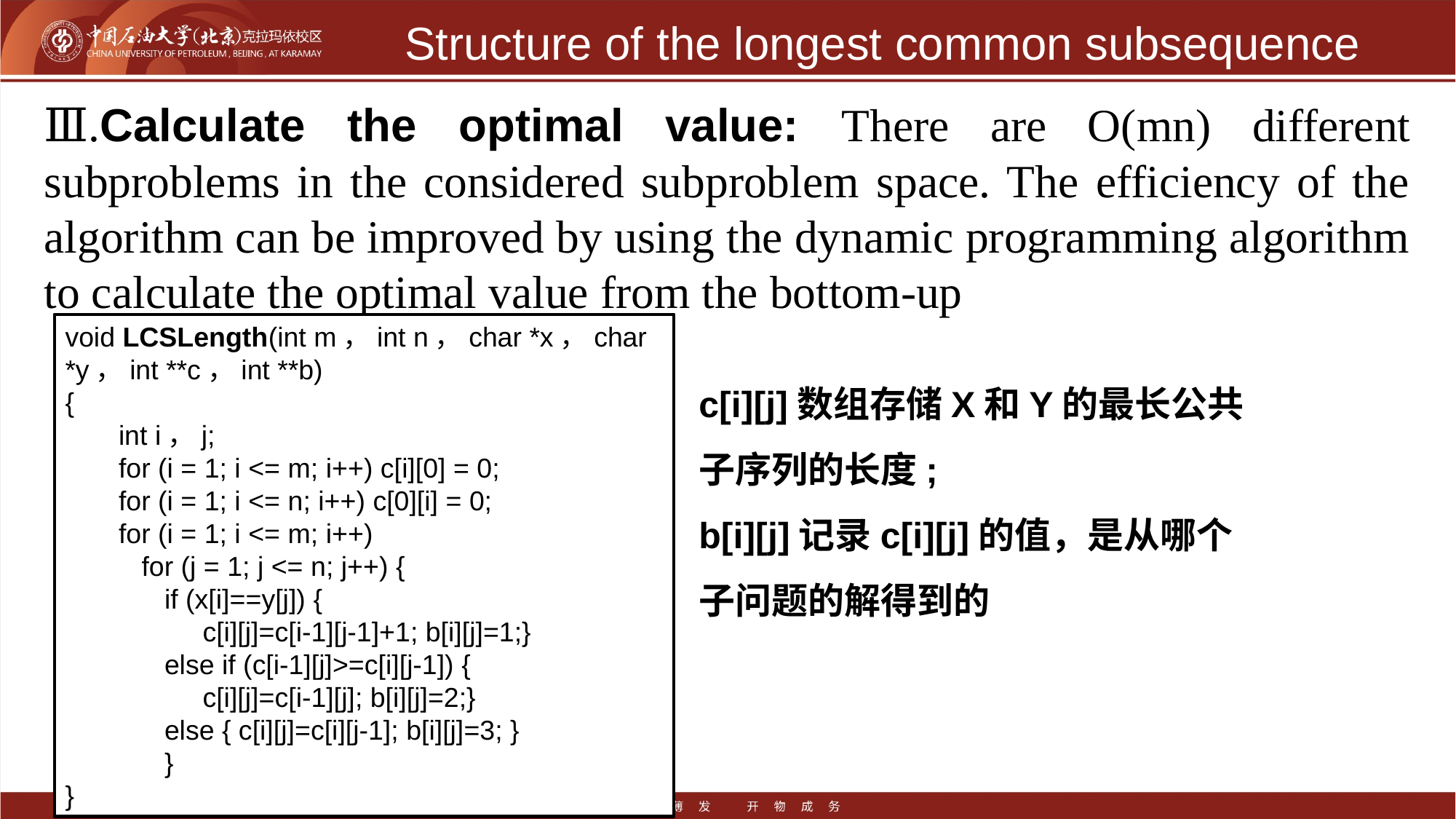

# Structure of the longest common subsequence
Ⅲ.Calculate the optimal value: There are O(mn) different subproblems in the considered subproblem space. The efficiency of the algorithm can be improved by using the dynamic programming algorithm to calculate the optimal value from the bottom-up
void LCSLength(int m，int n，char *x，char *y，int **c，int **b)
{
       int i，j;
       for (i = 1; i <= m; i++) c[i][0] = 0;
       for (i = 1; i <= n; i++) c[0][i] = 0;
       for (i = 1; i <= m; i++)
          for (j = 1; j <= n; j++) {
             if (x[i]==y[j]) {
                  c[i][j]=c[i-1][j-1]+1; b[i][j]=1;}
             else if (c[i-1][j]>=c[i][j-1]) {
                  c[i][j]=c[i-1][j]; b[i][j]=2;}
             else { c[i][j]=c[i][j-1]; b[i][j]=3; }
             }
}
c[i][j]数组存储X和Y的最长公共子序列的长度;
b[i][j]记录c[i][j]的值，是从哪个子问题的解得到的